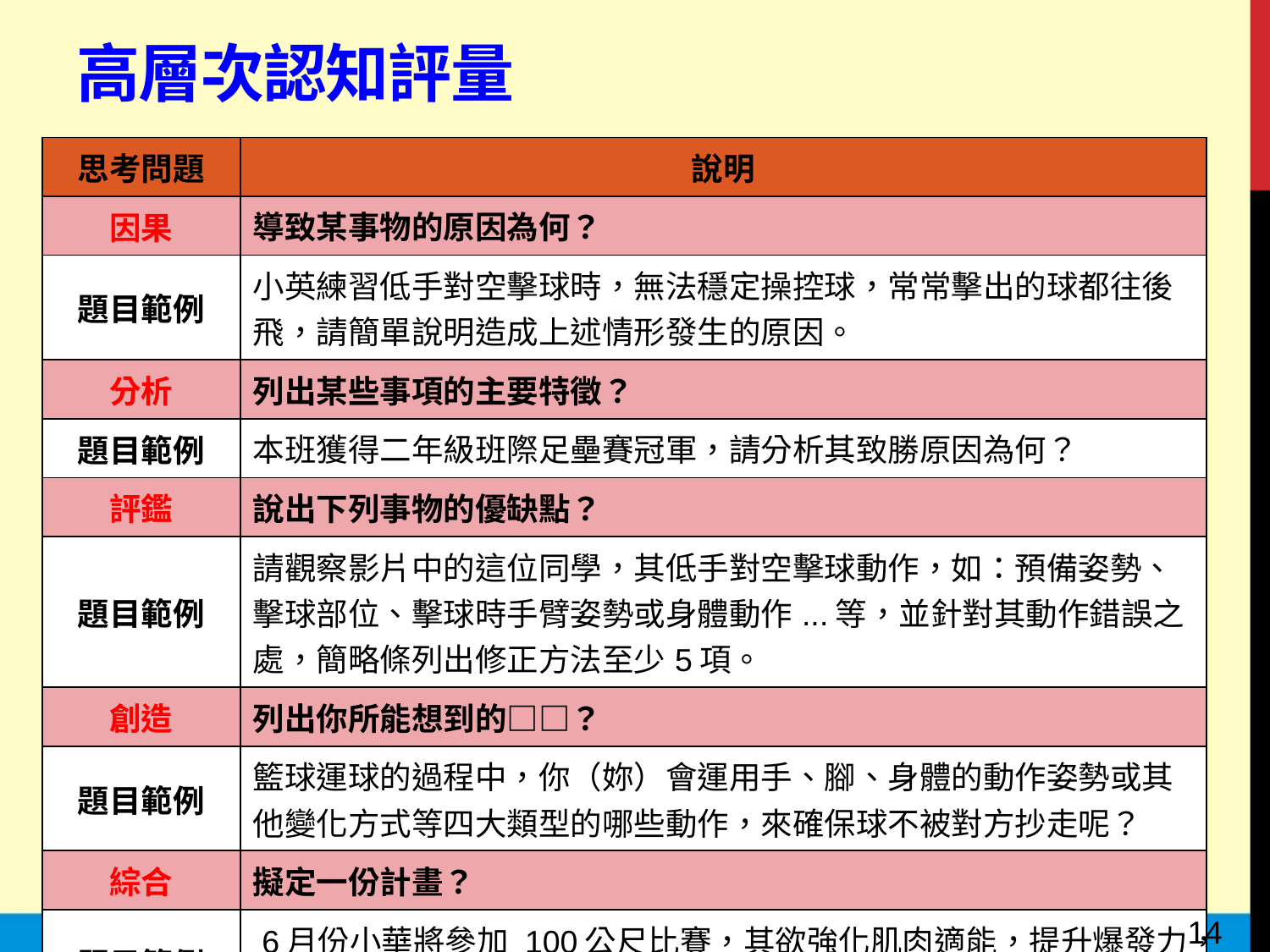

# 高層次認知評量
| 思考問題 | 說明 |
| --- | --- |
| 因果 | 導致某事物的原因為何？ |
| 題目範例 | 小英練習低手對空擊球時，無法穩定操控球，常常擊出的球都往後飛，請簡單說明造成上述情形發生的原因。 |
| 分析 | 列出某些事項的主要特徵？ |
| 題目範例 | 本班獲得二年級班際足壘賽冠軍，請分析其致勝原因為何？ |
| 評鑑 | 說出下列事物的優缺點？ |
| 題目範例 | 請觀察影片中的這位同學，其低手對空擊球動作，如：預備姿勢、擊球部位、擊球時手臂姿勢或身體動作...等，並針對其動作錯誤之處，簡略條列出修正方法至少5項。 |
| 創造 | 列出你所能想到的□□？ |
| 題目範例 | 籃球運球的過程中，你（妳）會運用手、腳、身體的動作姿勢或其他變化方式等四大類型的哪些動作，來確保球不被對方抄走呢？ |
| 綜合 | 擬定一份計畫？ |
| 題目範例 | 6月份小華將參加 100公尺比賽，其欲強化肌肉適能，提升爆發力，請幫小華擬訂強化肌力適能的訓練方案。 |
14